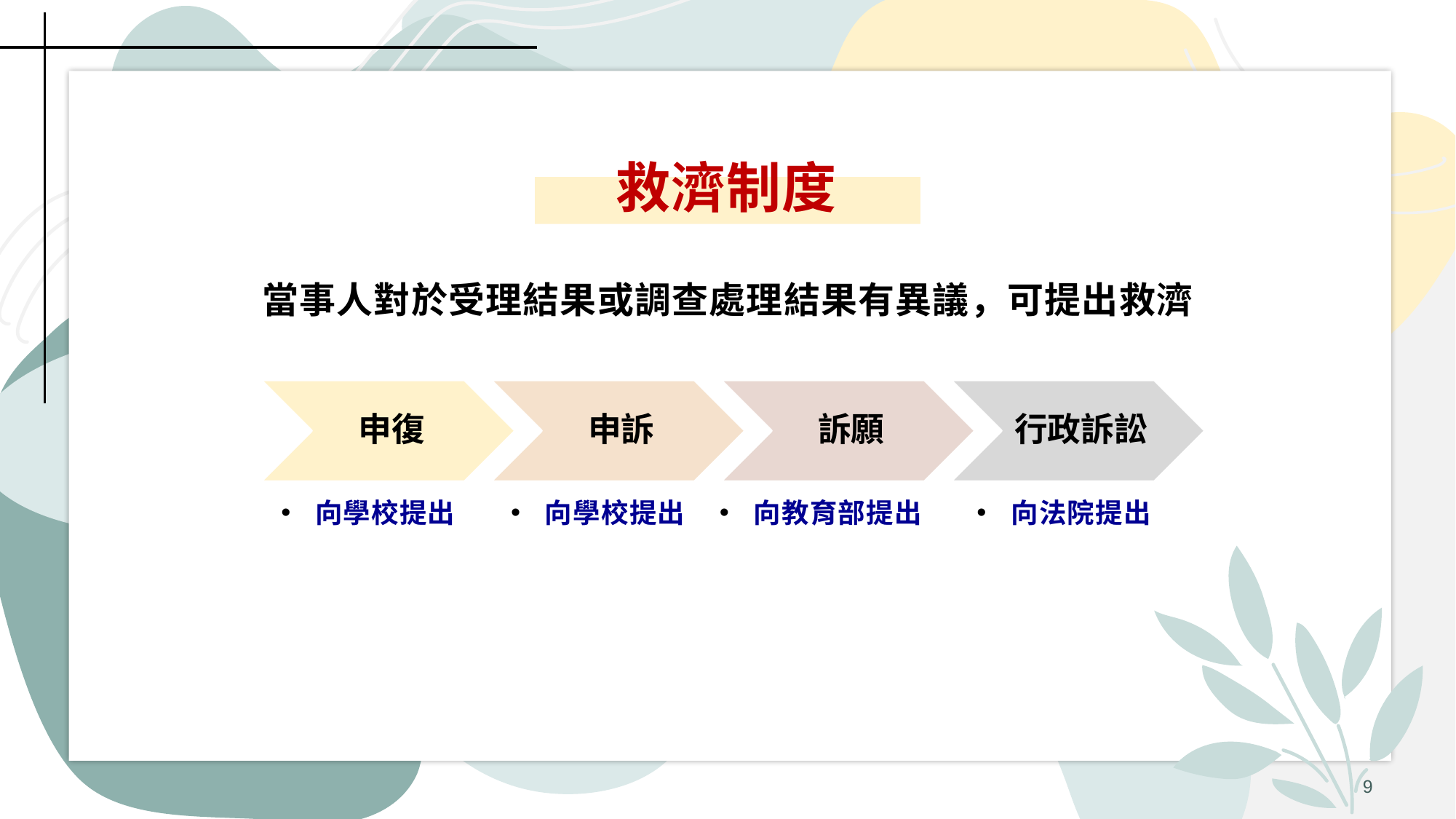

# 救濟制度

當事人對於受理結果或調查處理結果有異議，可提出救濟
申復
申訴
訴願

行政訴訟
向學校提出
向學校提出
向教育部提出
向法院提出